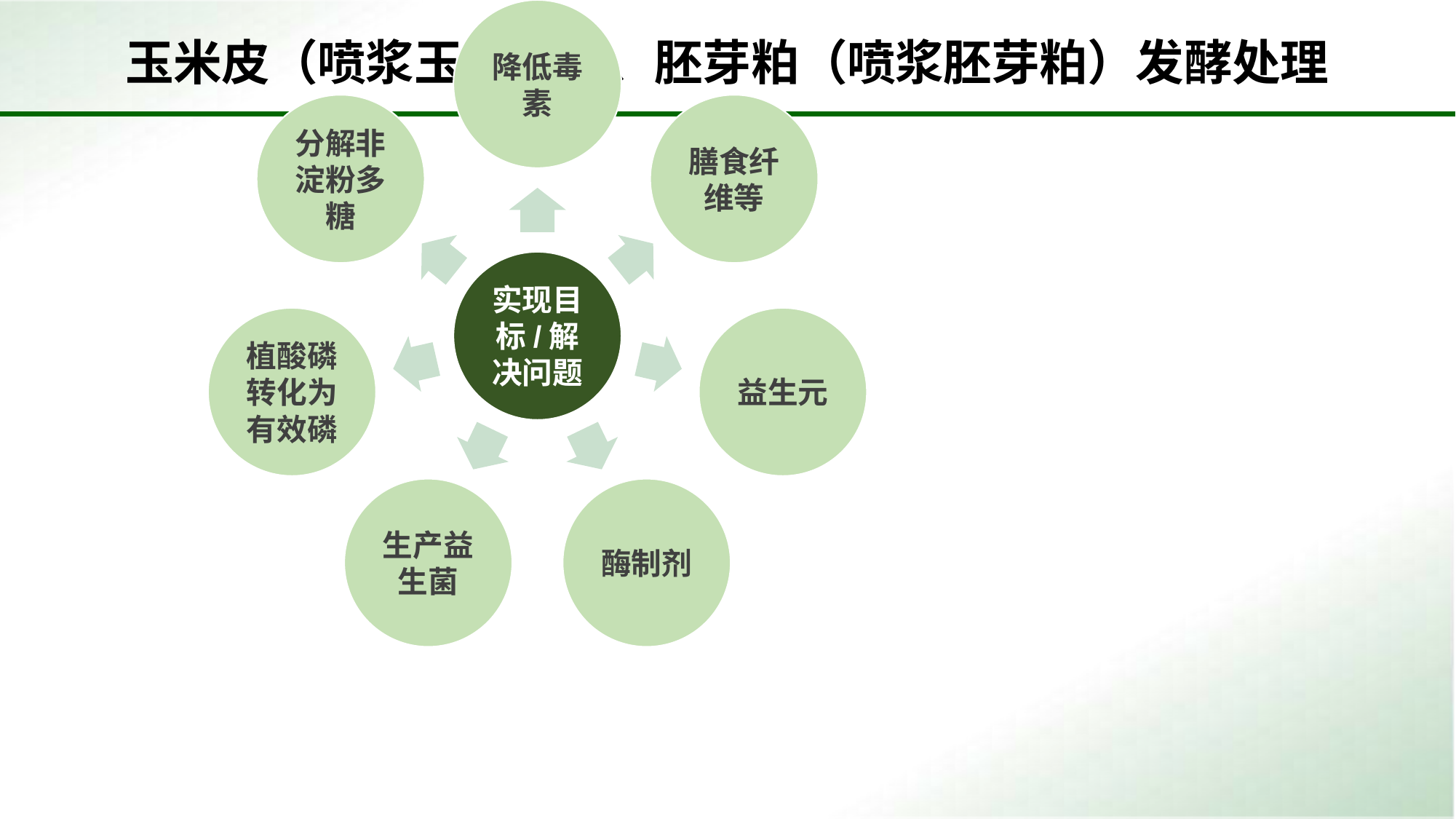

玉米皮（喷浆玉米皮）、胚芽粕（喷浆胚芽粕）发酵处理

实现目标/解决问题

降低毒素

膳食纤维等

益生元

酶制剂

生产益生菌

植酸磷转化为有效磷

分解非淀粉多糖